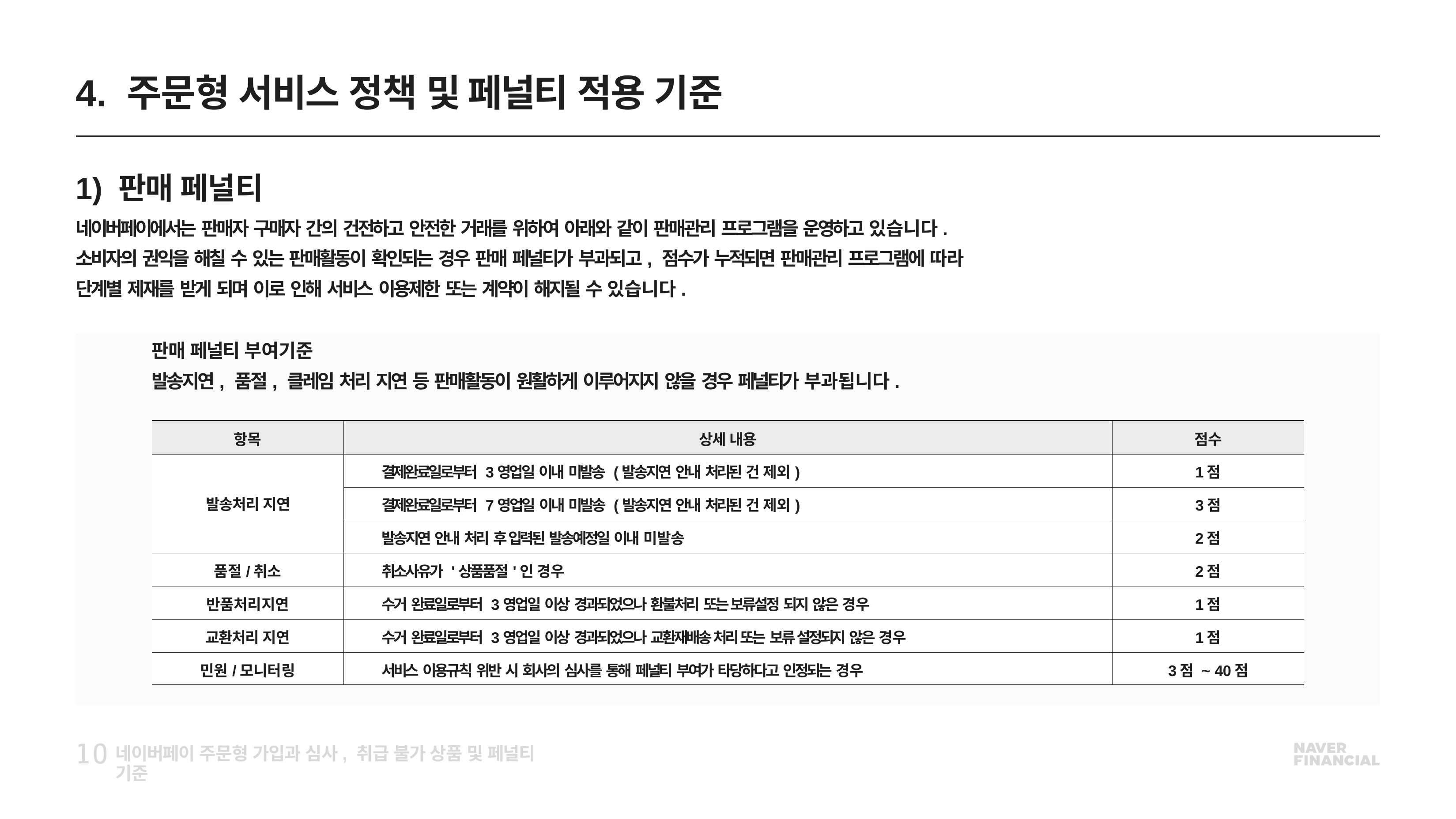

# 4. 주문형 서비스 정책 및 페널티 적용 기준
1) 판매 페널티
네이버페이에서는 판매자 구매자 간의 건전하고 안전한 거래를 위하여 아래와 같이 판매관리 프로그램을 운영하고 있습니다. 소비자의 권익을 해칠 수 있는 판매활동이 확인되는 경우 판매 페널티가 부과되고, 점수가 누적되면 판매관리 프로그램에 따라 단계별 제재를 받게 되며 이로 인해 서비스 이용제한 또는 계약이 해지될 수 있습니다.

판매 페널티 부여기준
발송지연, 품절, 클레임 처리 지연 등 판매활동이 원활하게 이루어지지 않을 경우 페널티가 부과됩니다.

| 항목 | 상세 내용 | 점수 |
| --- | --- | --- |
| 발송처리 지연 | 결제완료일로부터 3영업일 이내 미발송 (발송지연 안내 처리된 건 제외) | 1점 |
|  | 결제완료일로부터 7영업일 이내 미발송 (발송지연 안내 처리된 건 제외) | 3점 |
|  | 발송지연 안내 처리 후 입력된 발송예정일 이내 미발송 | 2점 |
| 품절/취소 | 취소사유가 '상품품절'인 경우 | 2점 |
| 반품처리지연 | 수거 완료일로부터 3영업일 이상 경과되었으나 환불처리 또는 보류설정 되지 않은 경우 | 1점 |
| 교환처리 지연 | 수거 완료일로부터 3영업일 이상 경과되었으나 교환재배송 처리 또는 보류 설정되지 않은 경우 | 1점 |
| 민원/모니터링 | 서비스 이용규칙 위반 시 회사의 심사를 통해 페널티 부여가 타당하다고 인정되는 경우 | 3점 ~ 40점 |

10
네이버페이 주문형 가입과 심사, 취급 불가 상품 및 페널티 기준